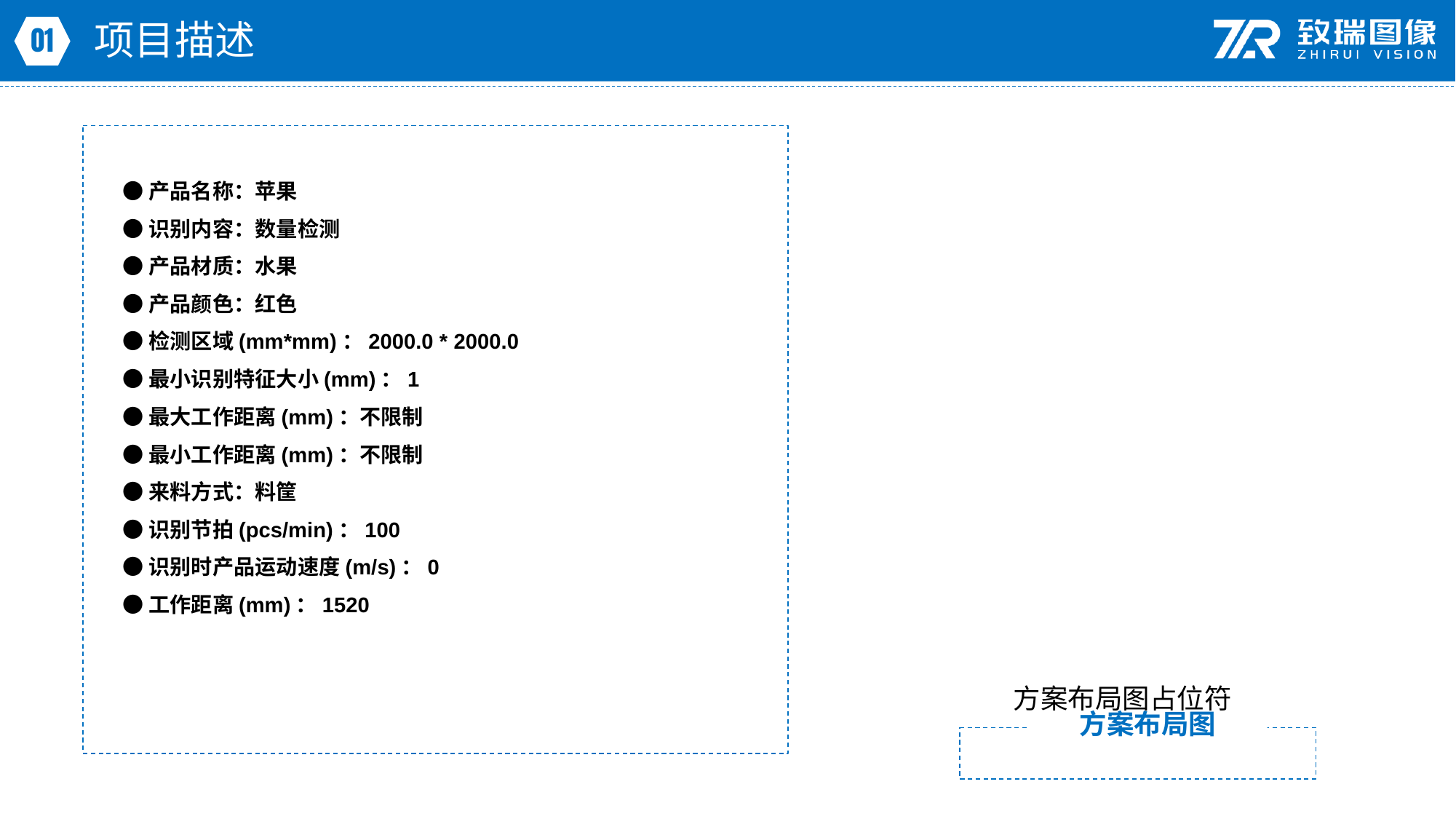

项目描述
01

●产品名称：苹果
●识别内容：数量检测
●产品材质：水果
●产品颜色：红色
●检测区域(mm*mm)：2000.0 * 2000.0
●最小识别特征大小(mm)：1
●最大工作距离(mm)：不限制
●最小工作距离(mm)：不限制
●来料方式：料筐
●识别节拍(pcs/min)：100
●识别时产品运动速度(m/s)：0
●工作距离(mm)：1520
方案布局图占位符
方案布局图